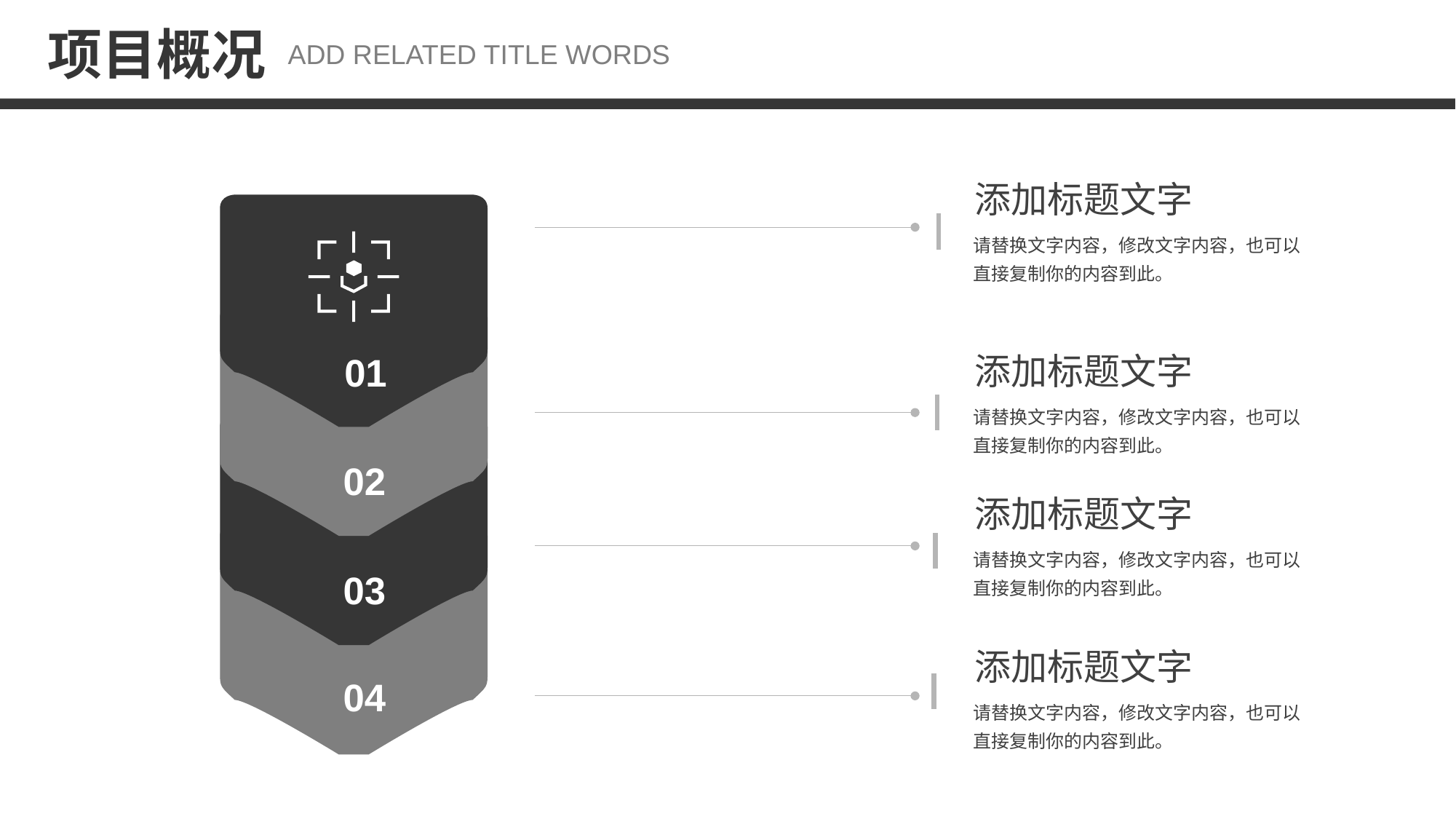

项目概况
ADD RELATED TITLE WORDS

添加标题文字

请替换文字内容，修改文字内容，也可以直接复制你的内容到此。

  01
添加标题文字
请替换文字内容，修改文字内容，也可以直接复制你的内容到此。

  02
添加标题文字

请替换文字内容，修改文字内容，也可以直接复制你的内容到此。
  03
添加标题文字
  04
请替换文字内容，修改文字内容，也可以直接复制你的内容到此。